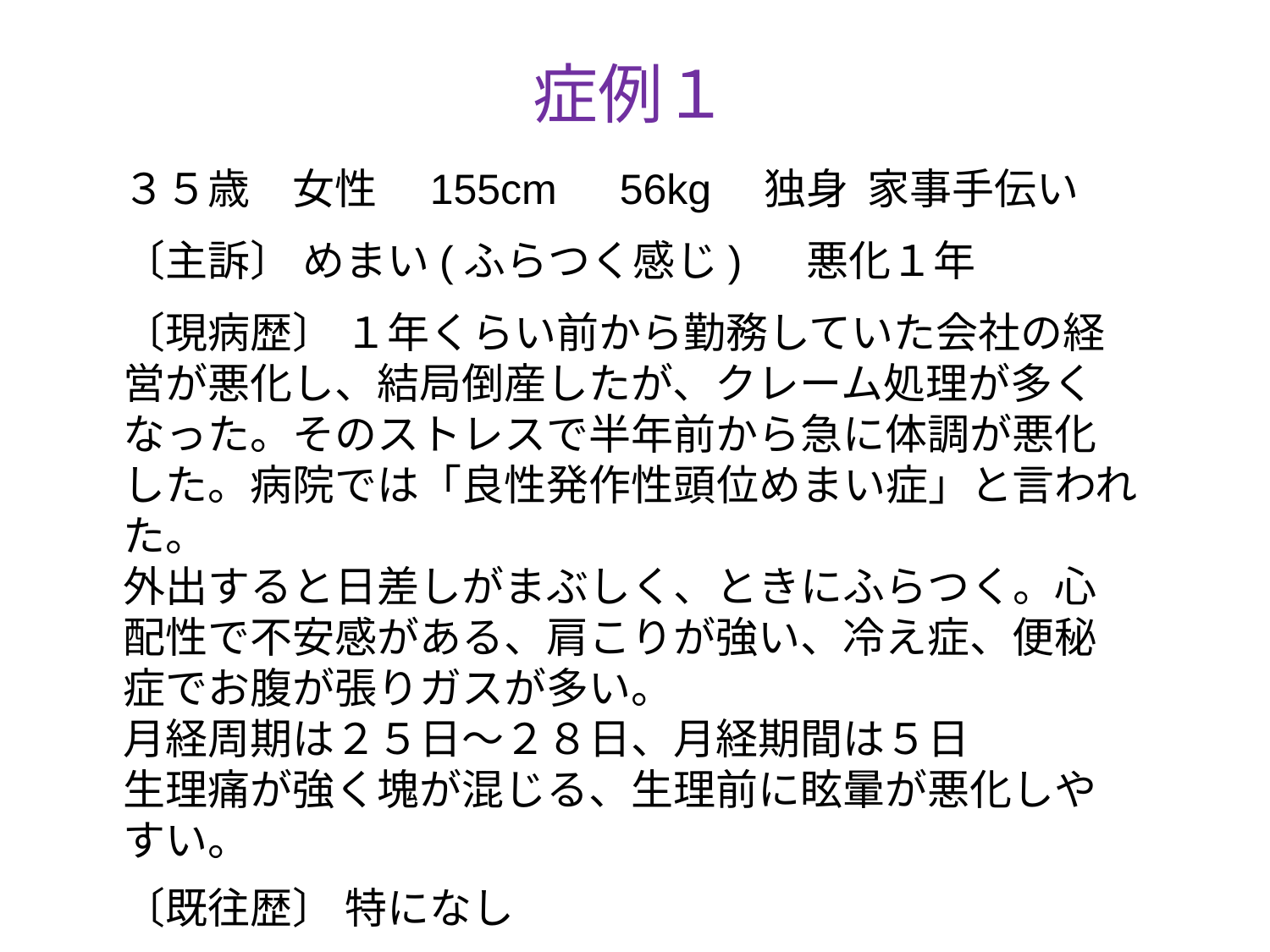

# 症例１
３５歳　女性　155cm　56kg　独身  家事手伝い

〔主訴〕 めまい(ふらつく感じ) 　悪化１年

〔現病歴〕 １年くらい前から勤務していた会社の経営が悪化し、結局倒産したが、クレーム処理が多くなった。そのストレスで半年前から急に体調が悪化した。病院では「良性発作性頭位めまい症」と言われた。
外出すると日差しがまぶしく、ときにふらつく。心配性で不安感がある、肩こりが強い、冷え症、便秘症でお腹が張りガスが多い。
月経周期は２５日～２８日、月経期間は５日
生理痛が強く塊が混じる、生理前に眩暈が悪化しやすい。

〔既往歴〕 特になし

〔望診〕  舌質：暗紅　舌苔：白膩　舌裏静脈の怒張あり